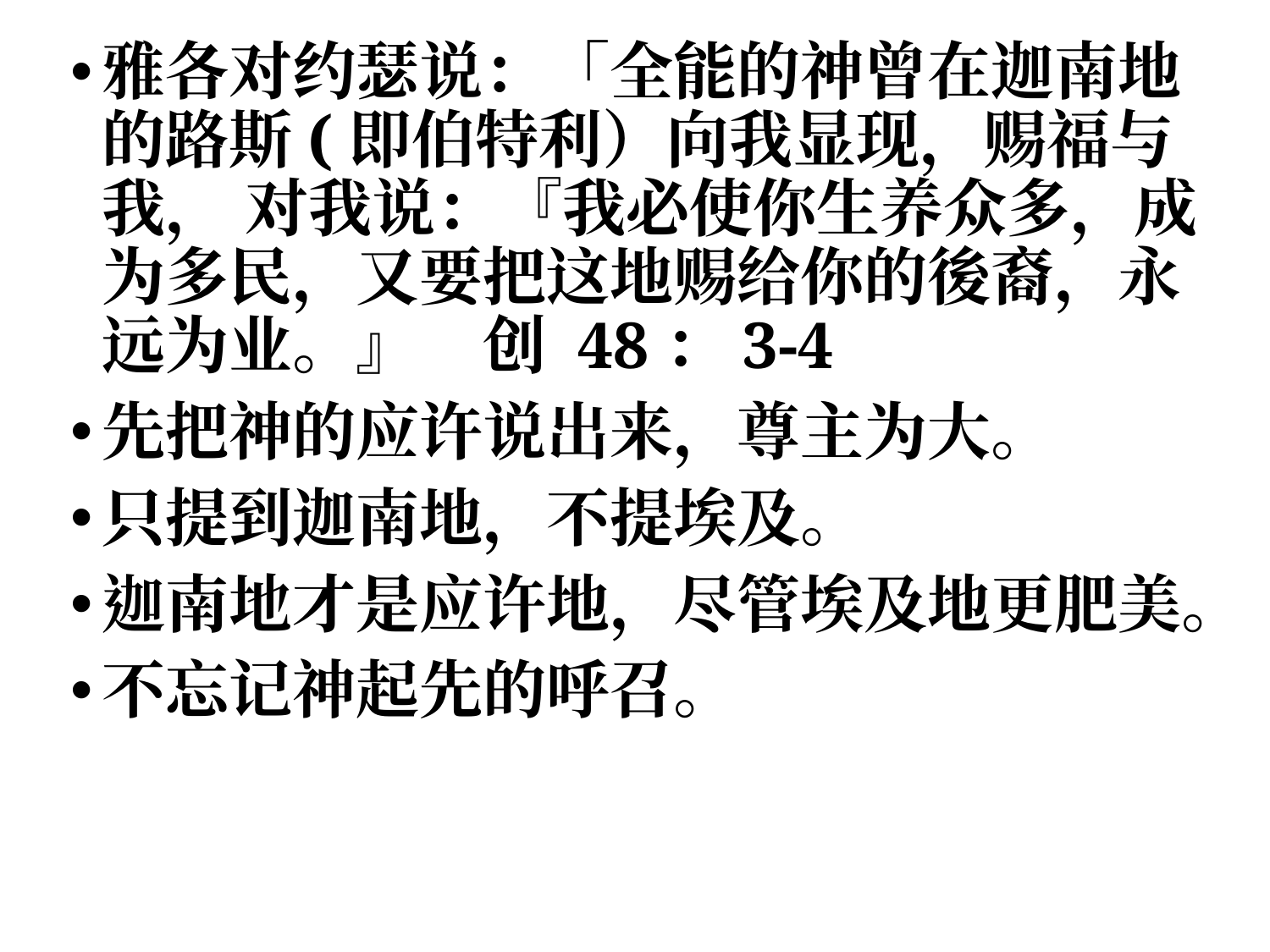

雅各对约瑟说：「全能的神曾在迦南地的路斯(即伯特利）向我显现，赐福与我， 对我说：『我必使你生养众多，成为多民，又要把这地赐给你的後裔，永远为业。』	创 48：3-4
先把神的应许说出来，尊主为大。
只提到迦南地，不提埃及。
迦南地才是应许地，尽管埃及地更肥美。
不忘记神起先的呼召。